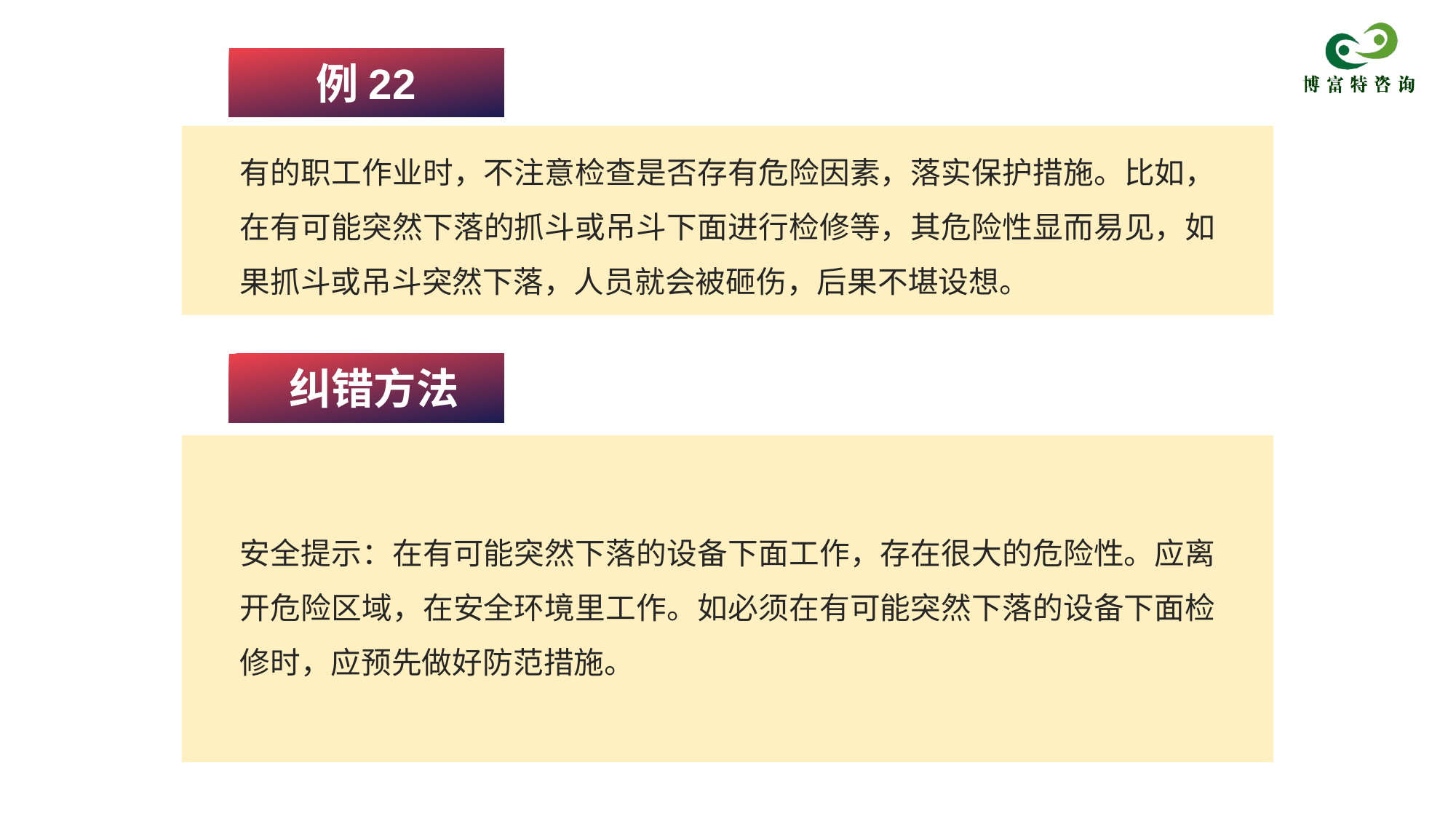

例22

有的职工作业时，不注意检查是否存有危险因素，落实保护措施。比如，在有可能突然下落的抓斗或吊斗下面进行检修等，其危险性显而易见，如果抓斗或吊斗突然下落，人员就会被砸伤，后果不堪设想。

纠错方法

安全提示：在有可能突然下落的设备下面工作，存在很大的危险性。应离开危险区域，在安全环境里工作。如必须在有可能突然下落的设备下面检修时，应预先做好防范措施。